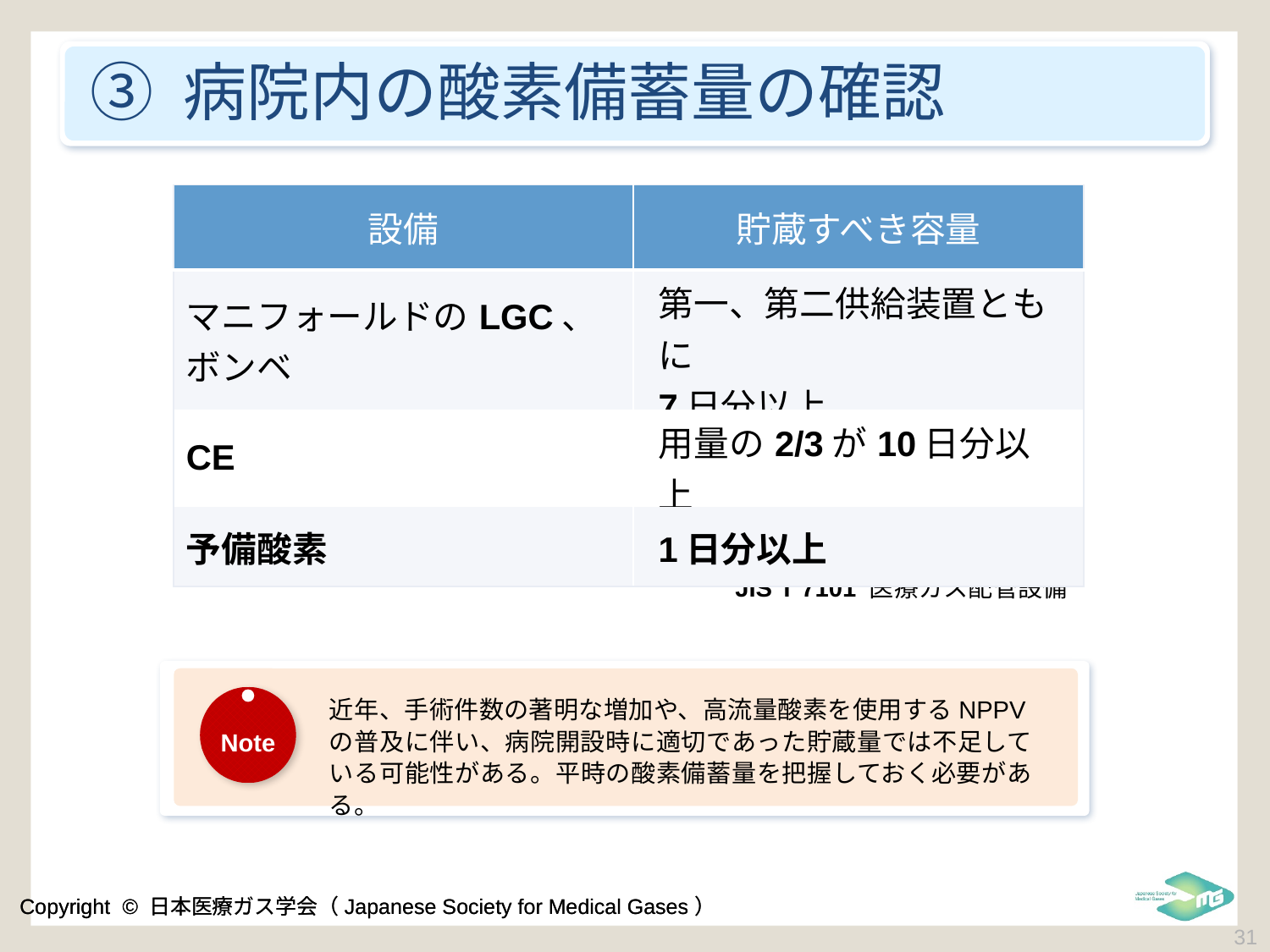

③ 病院内の酸素備蓄量の確認
| 設備 | 貯蔵すべき容量 |
| --- | --- |
| マニフォールドのLGC、 ボンベ | 第一、第二供給装置ともに 7日分以上 |
| CE | 用量の2/3が10日分以上 |
| 予備酸素 | 1日分以上 |
JIS T 7101 医療ガス配管設備

近年、手術件数の著明な増加や、高流量酸素を使用するNPPVの普及に伴い、病院開設時に適切であった貯蔵量では不足している可能性がある。平時の酸素備蓄量を把握しておく必要がある。

Note
 31